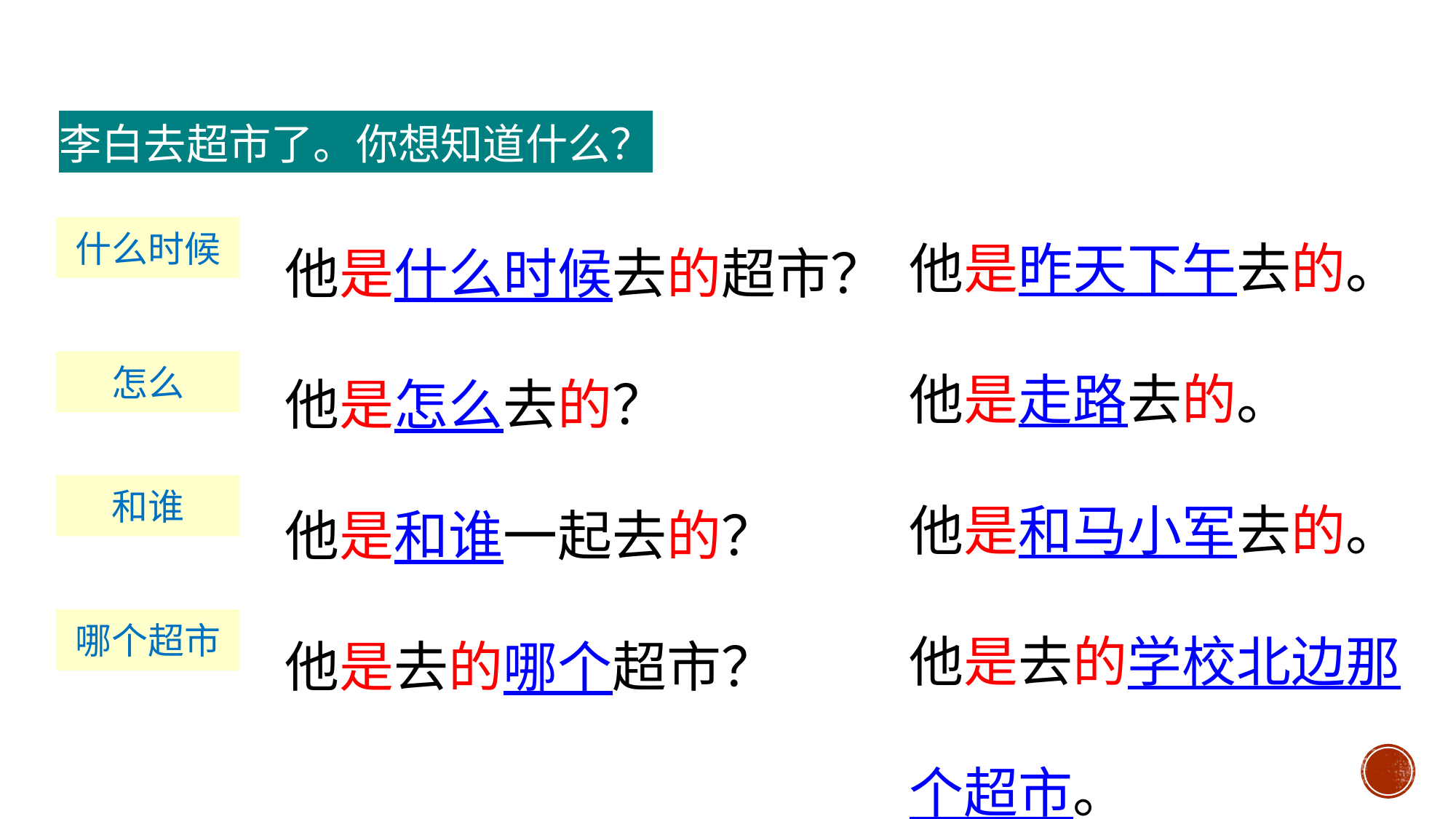

李白去超市了。你想知道什么？
他是昨天下午去的。
他是走路去的。
他是和马小军去的。
他是去的学校北边那个超市。
他是什么时候去的超市？
他是怎么去的？
他是和谁一起去的？
他是去的哪个超市？
什么时候
怎么
和谁
哪个超市